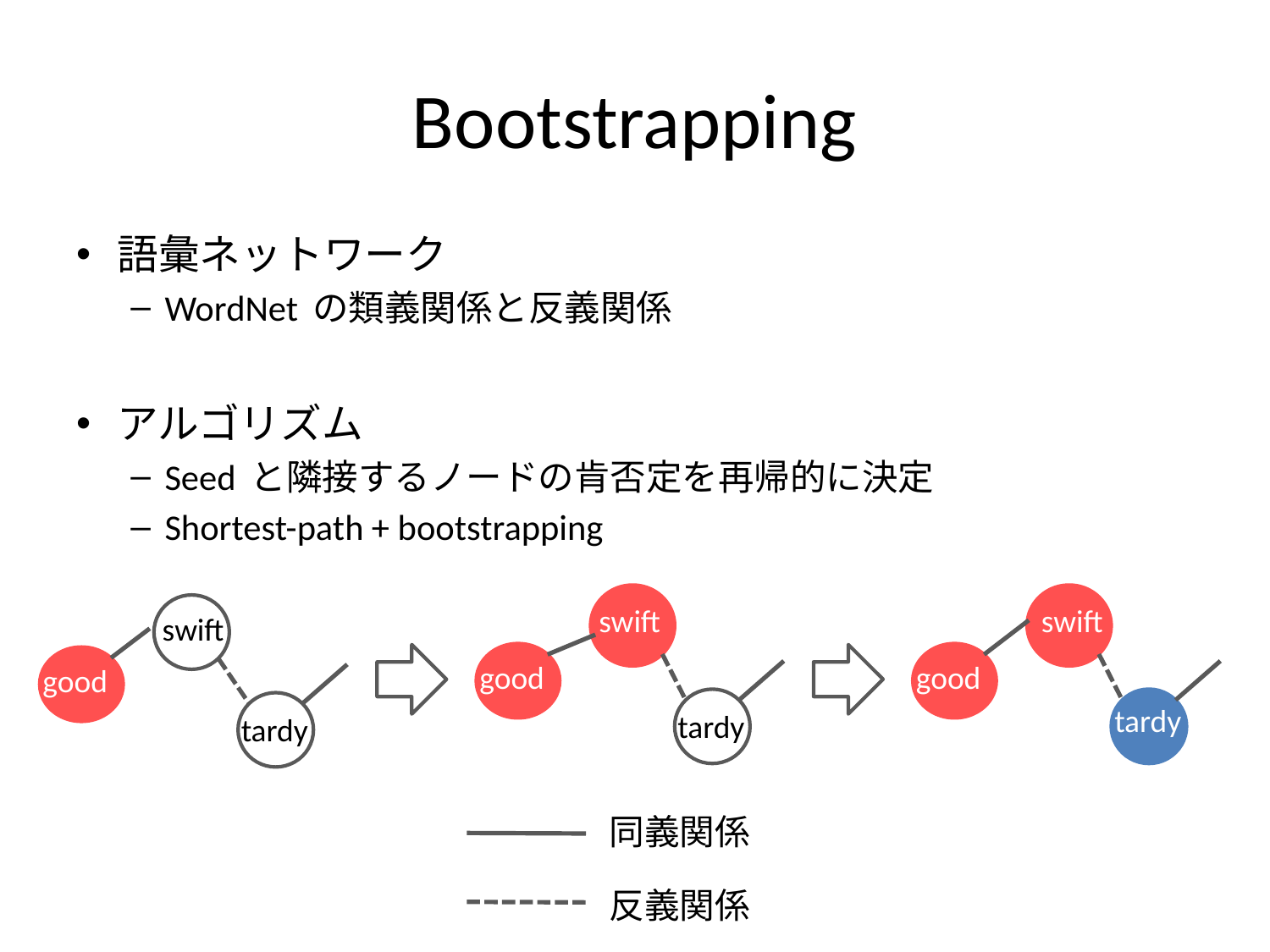

# Bootstrapping
語彙ネットワーク
WordNet の類義関係と反義関係

アルゴリズム
Seed と隣接するノードの肯否定を再帰的に決定
Shortest-path + bootstrapping

swift

swift
swift

good
good
good

tardy
tardy
tardy
同義関係
反義関係